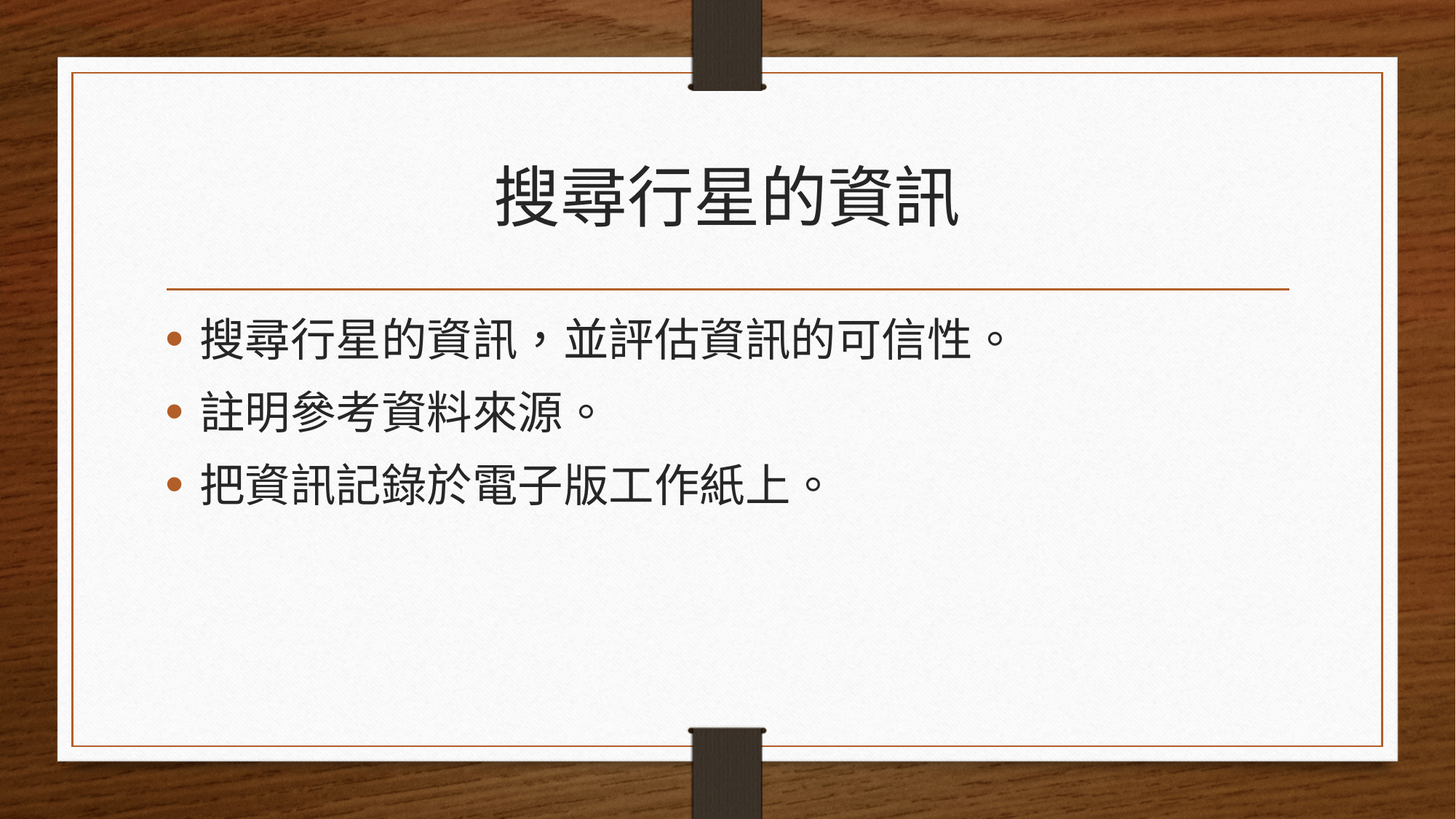

# 搜尋行星的資訊
搜尋行星的資訊，並評估資訊的可信性。
註明參考資料來源。
把資訊記錄於電子版工作紙上。